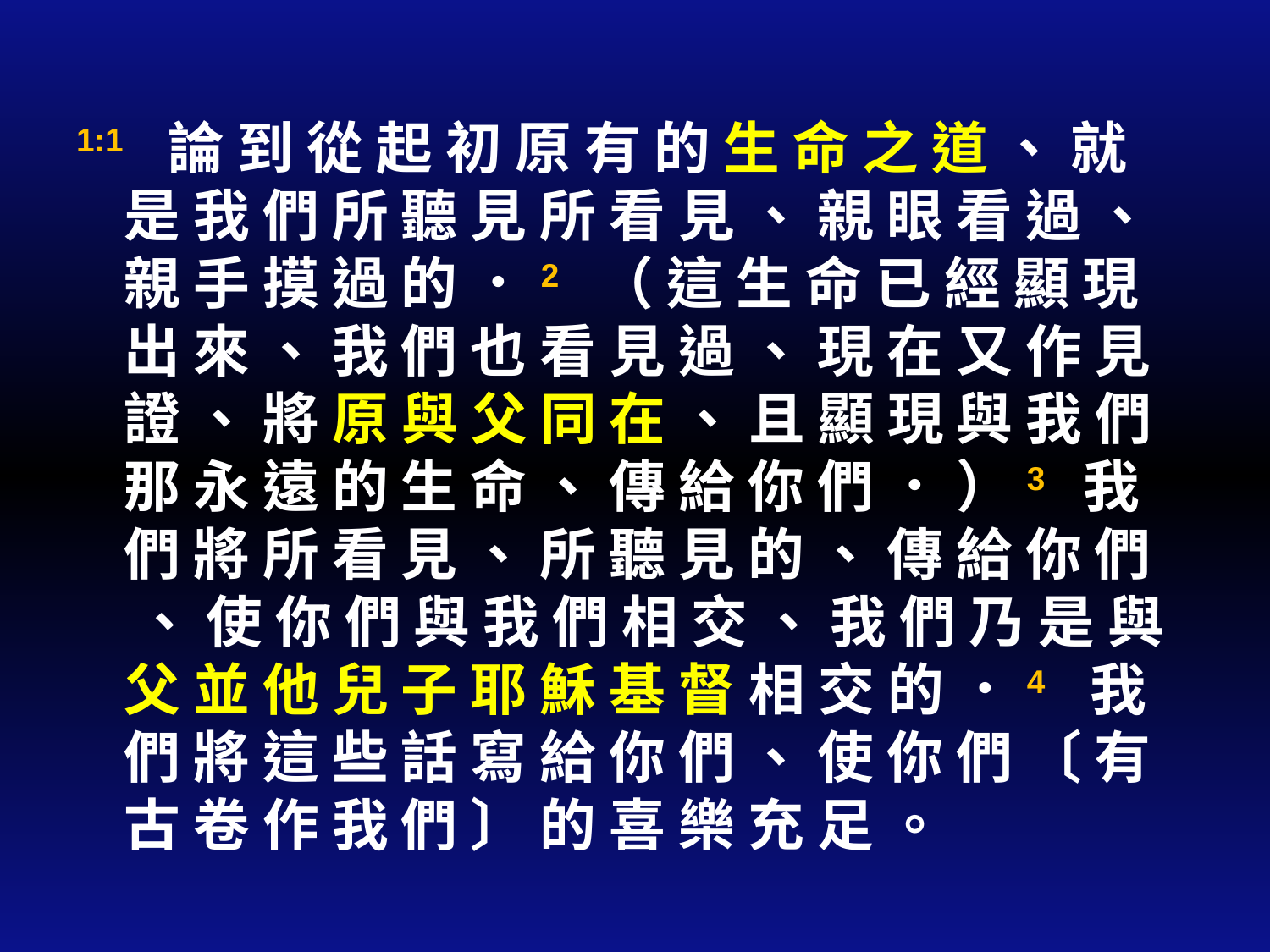

#
1:1  論 到 從 起 初 原 有 的 生 命 之 道 、 就 是 我 們 所 聽 見 所 看 見 、 親 眼 看 過 、 親 手 摸 過 的 ．2  （ 這 生 命 已 經 顯 現 出 來 、 我 們 也 看 見 過 、 現 在 又 作 見 證 、 將 原 與 父 同 在 、 且 顯 現 與 我 們 那 永 遠 的 生 命 、 傳 給 你 們 ． ）3  我 們 將 所 看 見 、 所 聽 見 的 、 傳 給 你 們 、 使 你 們 與 我 們 相 交 、 我 們 乃 是 與 父 並 他 兒 子 耶 穌 基 督 相 交 的 ．4  我 們 將 這 些 話 寫 給 你 們 、 使 你 們 〔 有 古 卷 作 我 們 〕 的 喜 樂 充 足 。